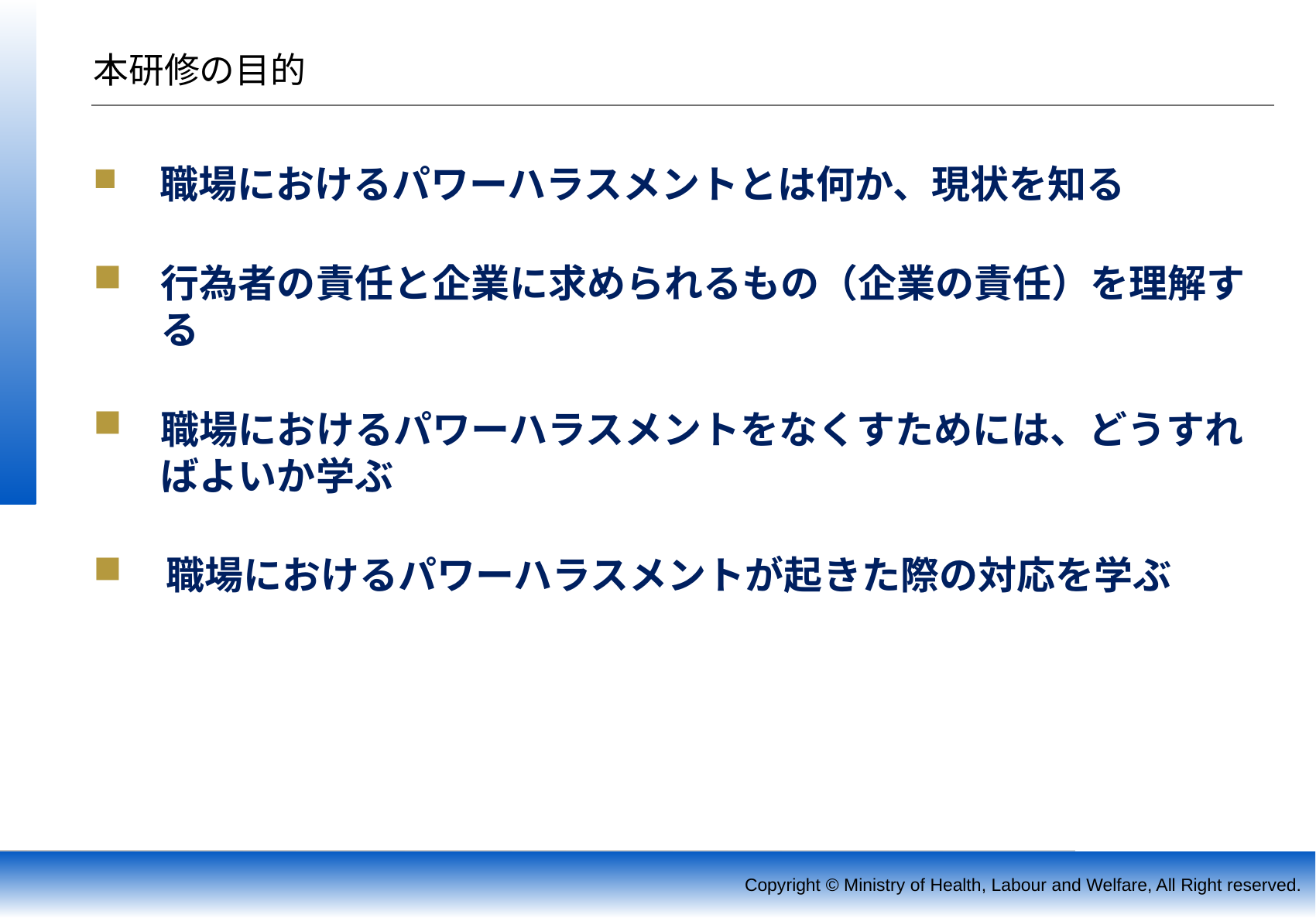

# 本研修の目的

　職場におけるパワーハラスメントとは何か、現状を知る

行為者の責任と企業に求められるもの（企業の責任）を理解する

職場におけるパワーハラスメントをなくすためには、どうすればよいか学ぶ

　職場におけるパワーハラスメントが起きた際の対応を学ぶ